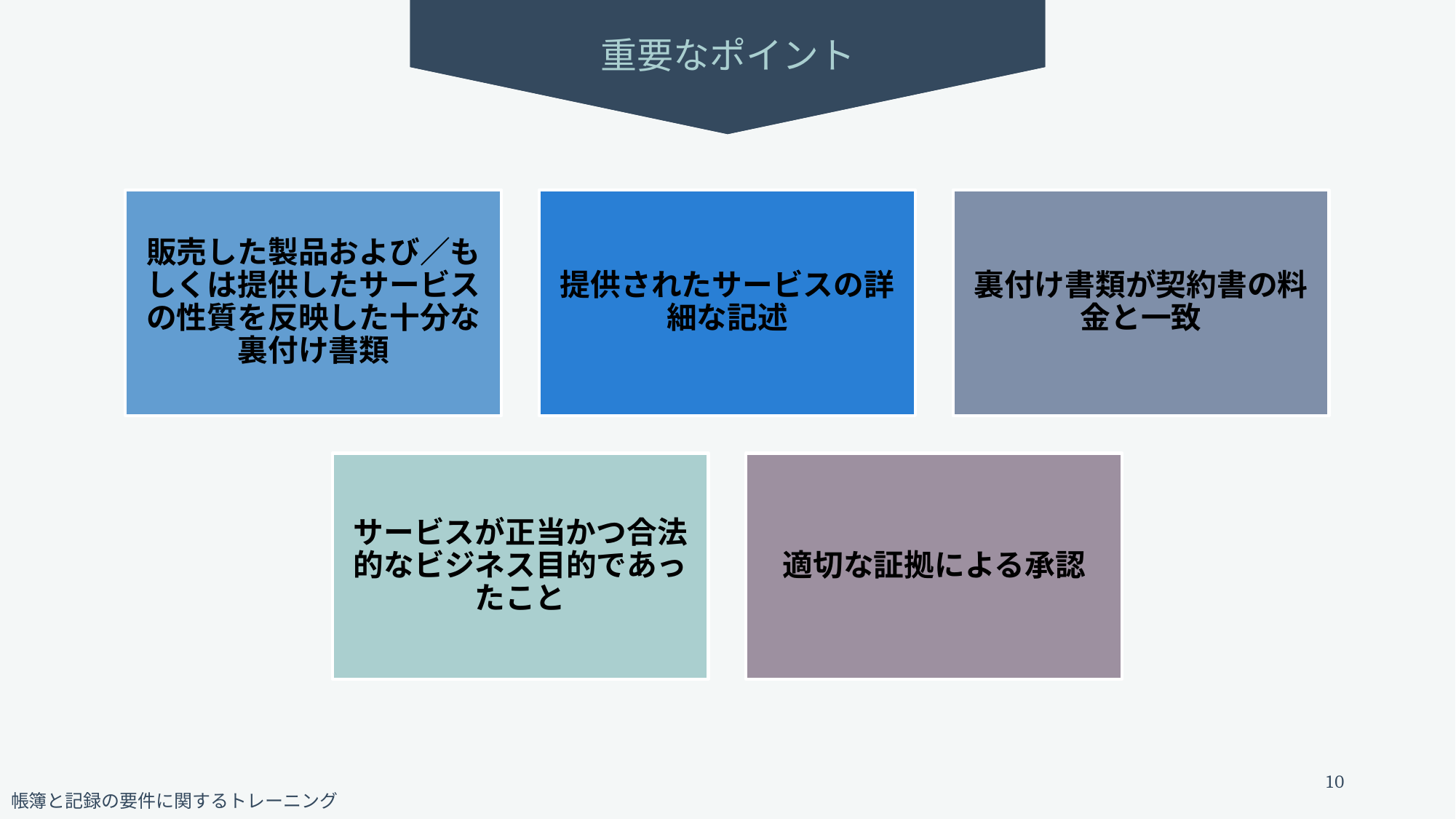

重要なポイント
販売した製品および／もしくは提供したサービスの性質を反映した十分な裏付け書類
提供されたサービスの詳細な記述
裏付け書類が契約書の料金と一致
サービスが正当かつ合法的なビジネス目的であったこと
適切な証拠による承認
10